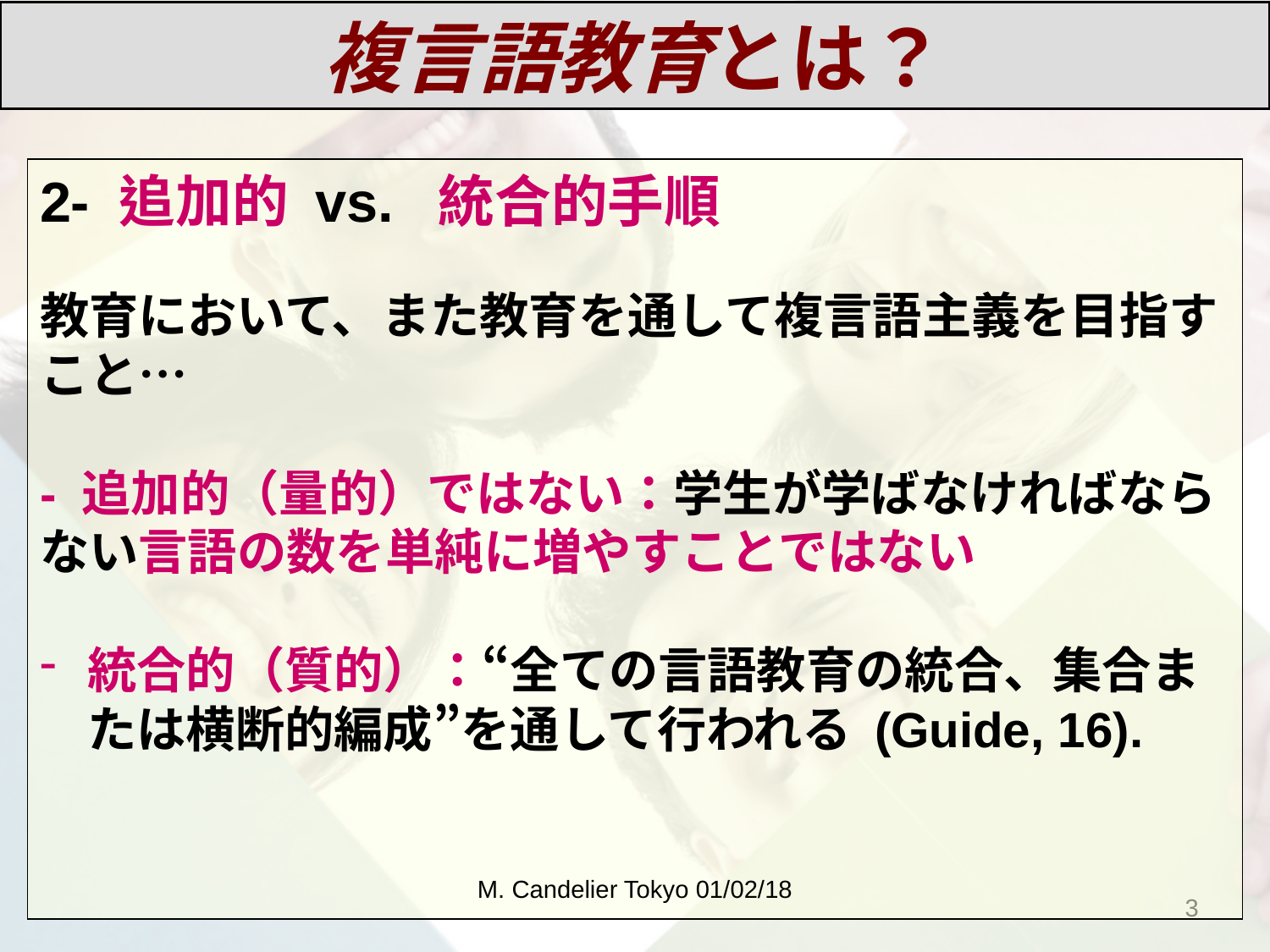

複言語教育とは？
2- 追加的 vs.  統合的手順

教育において、また教育を通して複言語主義を目指すこと…

- 追加的（量的）ではない：学生が学ばなければならない言語の数を単純に増やすことではない
統合的（質的）：“全ての言語教育の統合、集合または横断的編成”を通して行われる (Guide, 16).

M. Candelier Tokyo 01/02/18
3